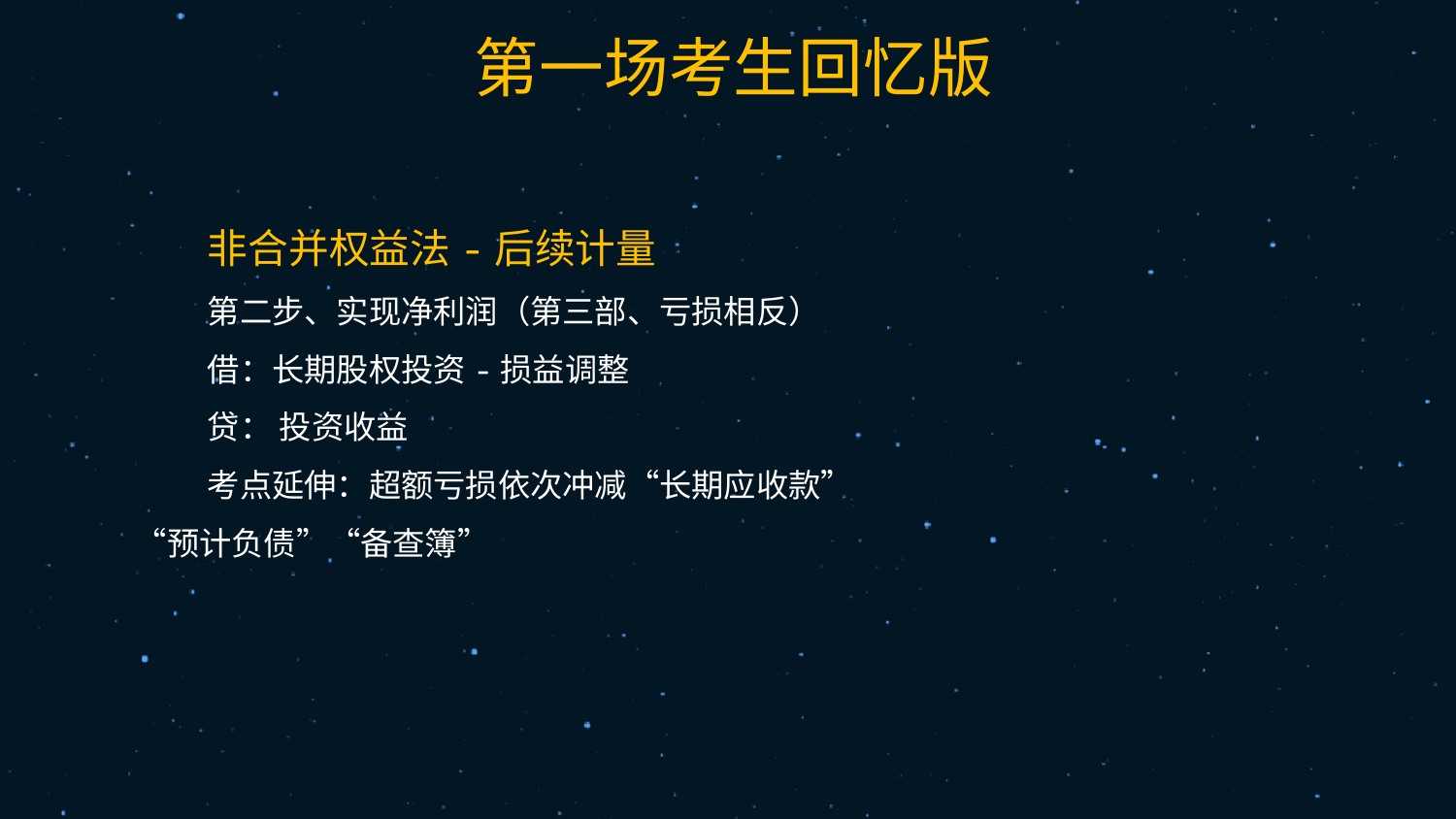

23
非合并权益法-后续计量
第二步、实现净利润（第三部、亏损相反）
借：长期股权投资-损益调整
贷： 投资收益
考点延伸：超额亏损依次冲减“长期应收款”“预计负债”“备查簿”